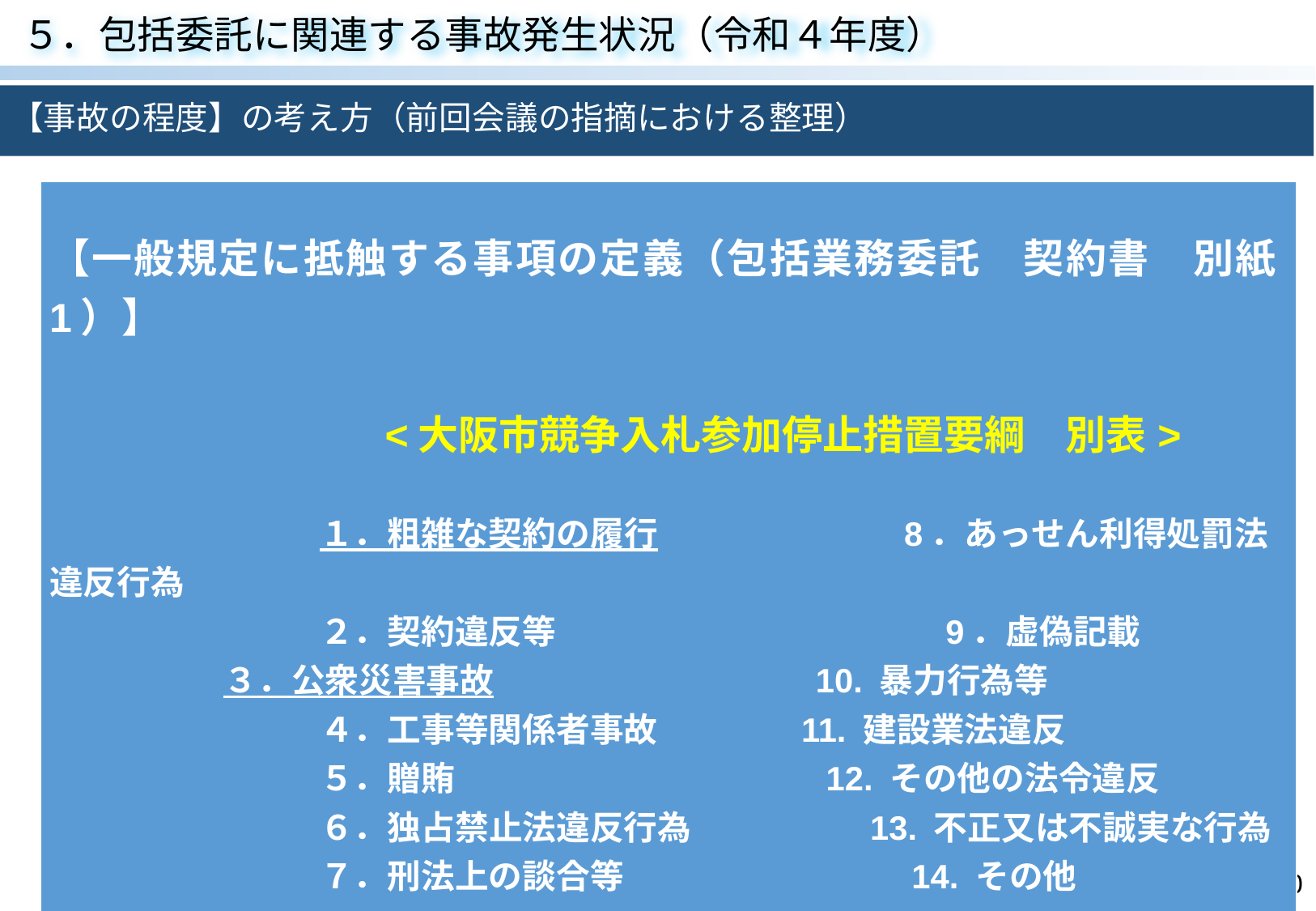

５．包括委託に関連する事故発生状況（令和４年度）
【事故の程度】の考え方（前回会議の指摘における整理）
| 【一般規定に抵触する事項の定義（包括業務委託　契約書　別紙1）】　　　　　　　　　　　　　　　 　　　　　　　　　 　　　　　　　　<大阪市競争入札参加停止措置要綱　別表> 　　　　　　　　１．粗雑な契約の履行　　　　　　　8．あっせん利得処罰法違反行為 　　　　　　　　２．契約違反等　　　　　　　　　 　　9．虚偽記載 　 ３．公衆災害事故　　　　　　　　　 10. 暴力行為等 　　　　　　　　４．工事等関係者事故 　 11. 建設業法違反 　　　　　　　　５．贈賄 　　　　　12. その他の法令違反 　　　　　　　　６．独占禁止法違反行為　　　　　13. 不正又は不誠実な行為 　　　　　　　　７．刑法上の談合等　　　　　　　 　14. その他 　　　※１４項目の内、本契約にて主な対象となる項目は１．３．となる。 |
| --- |
30